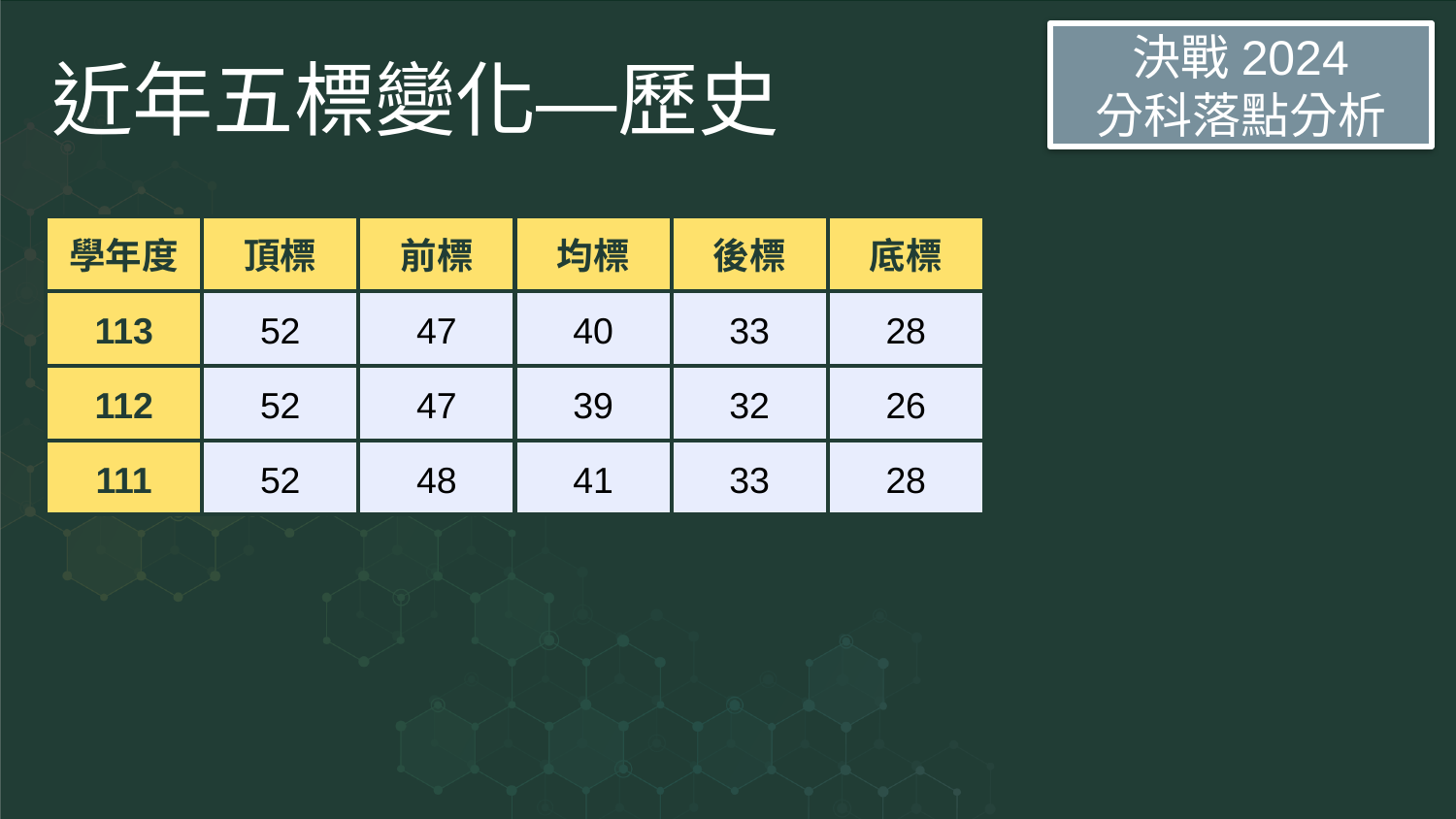

決戰2024
分科落點分析
# 近年五標變化—歷史
| 學年度 | 頂標 | 前標 | 均標 | 後標 | 底標 |
| --- | --- | --- | --- | --- | --- |
| 113 | 52 | 47 | 40 | 33 | 28 |
| 112 | 52 | 47 | 39 | 32 | 26 |
| 111 | 52 | 48 | 41 | 33 | 28 |